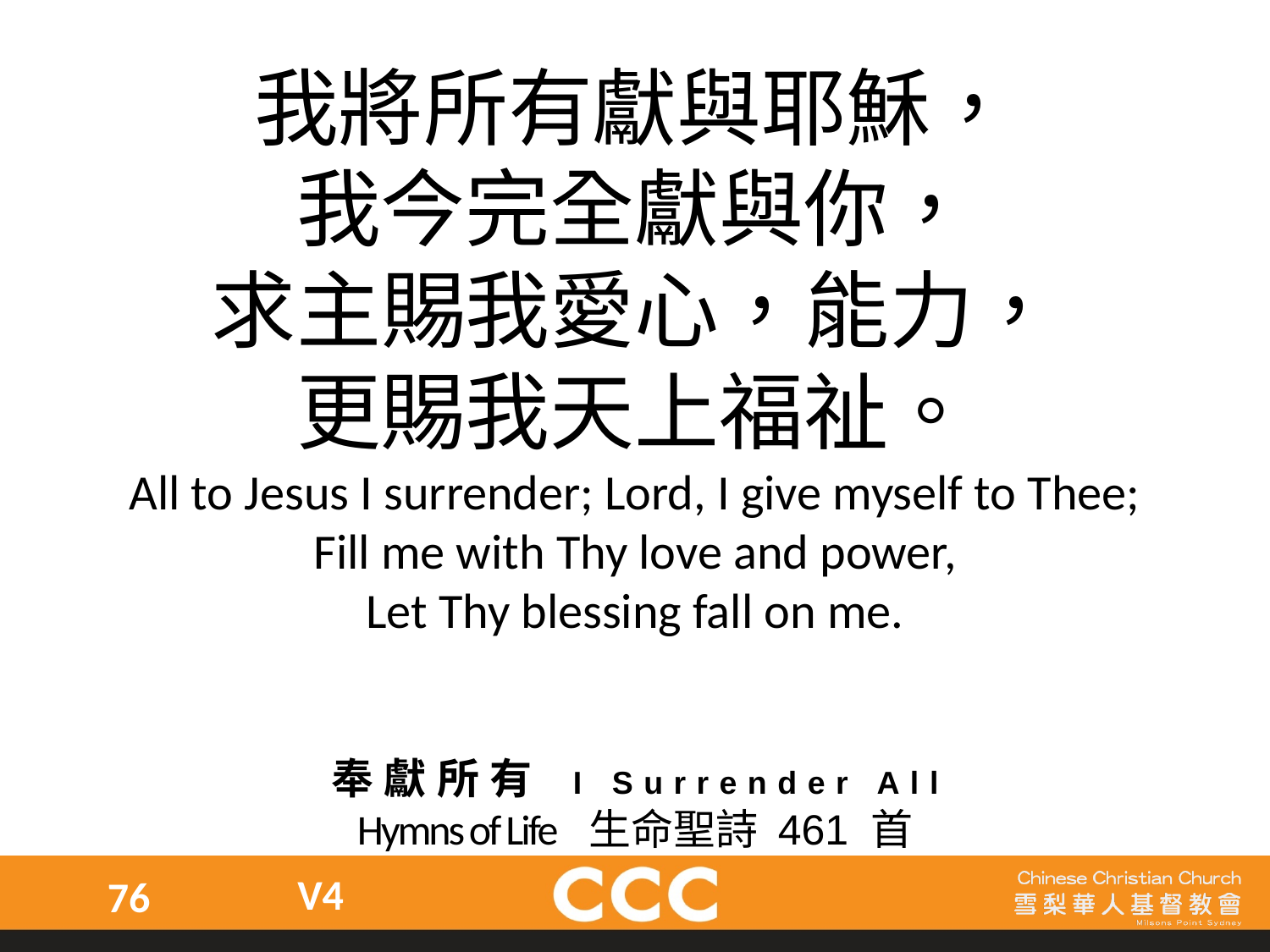

我將所有獻與耶穌，
我今完全獻與你，
求主賜我愛心，能力，
更賜我天上福祉。
All to Jesus I surrender; Lord, I give myself to Thee;
Fill me with Thy love and power,
Let Thy blessing fall on me.
奉獻所有 I Surrender All
Hymns of Life   生命聖詩 461 首
V4
76